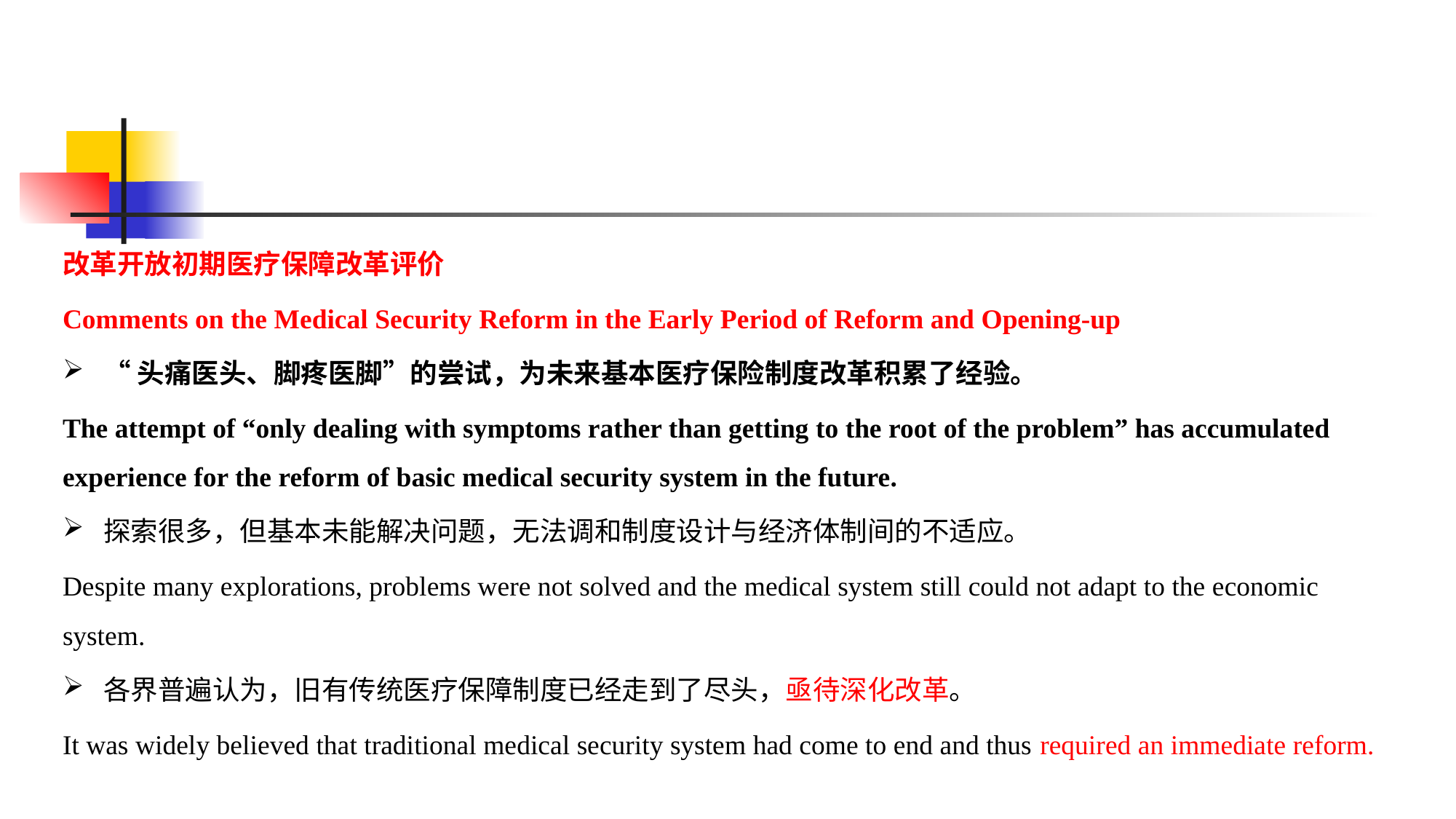

#
改革开放初期医疗保障改革评价
Comments on the Medical Security Reform in the Early Period of Reform and Opening-up
“头痛医头、脚疼医脚”的尝试，为未来基本医疗保险制度改革积累了经验。
The attempt of “only dealing with symptoms rather than getting to the root of the problem” has accumulated experience for the reform of basic medical security system in the future.
探索很多，但基本未能解决问题，无法调和制度设计与经济体制间的不适应。
Despite many explorations, problems were not solved and the medical system still could not adapt to the economic system.
各界普遍认为，旧有传统医疗保障制度已经走到了尽头，亟待深化改革。
It was widely believed that traditional medical security system had come to end and thus required an immediate reform.